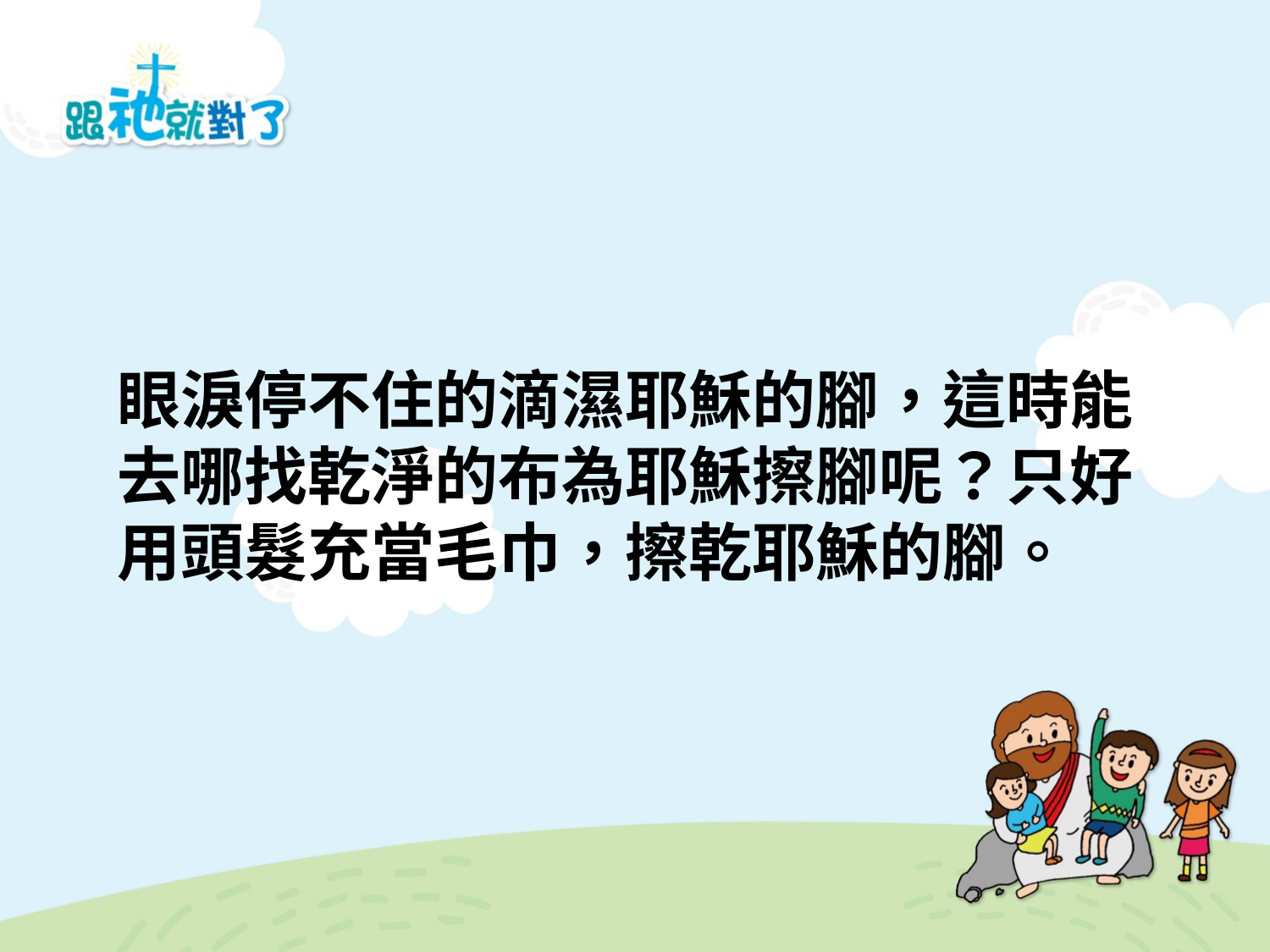

眼淚停不住的滴濕耶穌的腳，這時能去哪找乾淨的布為耶穌擦腳呢？只好用頭髮充當毛巾，擦乾耶穌的腳。